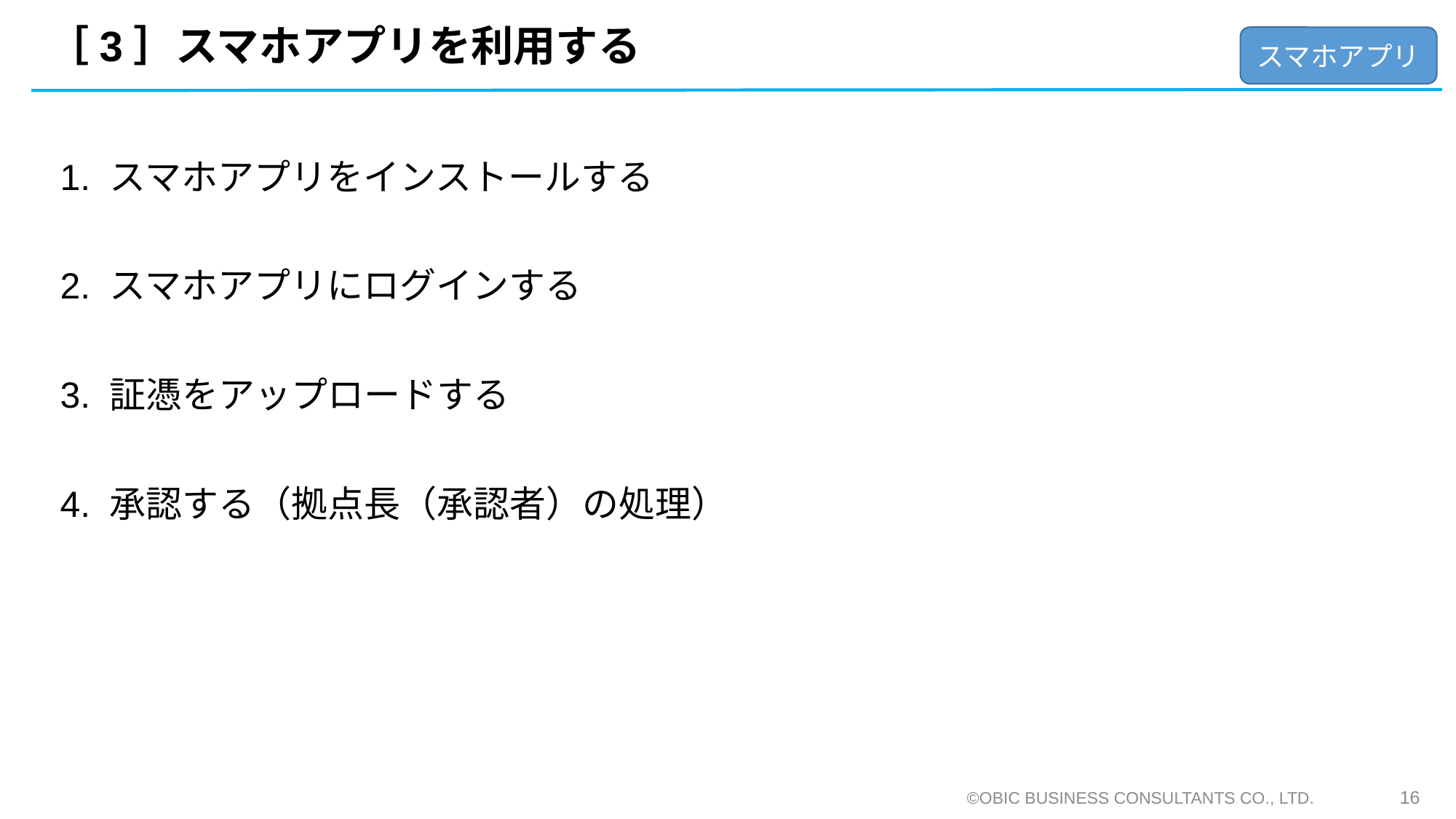

# ［3］スマホアプリを利用する
スマホアプリ

1. スマホアプリをインストールする

2. スマホアプリにログインする

3. 証憑をアップロードする

4. 承認する（拠点長（承認者）の処理）
©OBIC BUSINESS CONSULTANTS CO., LTD.
16